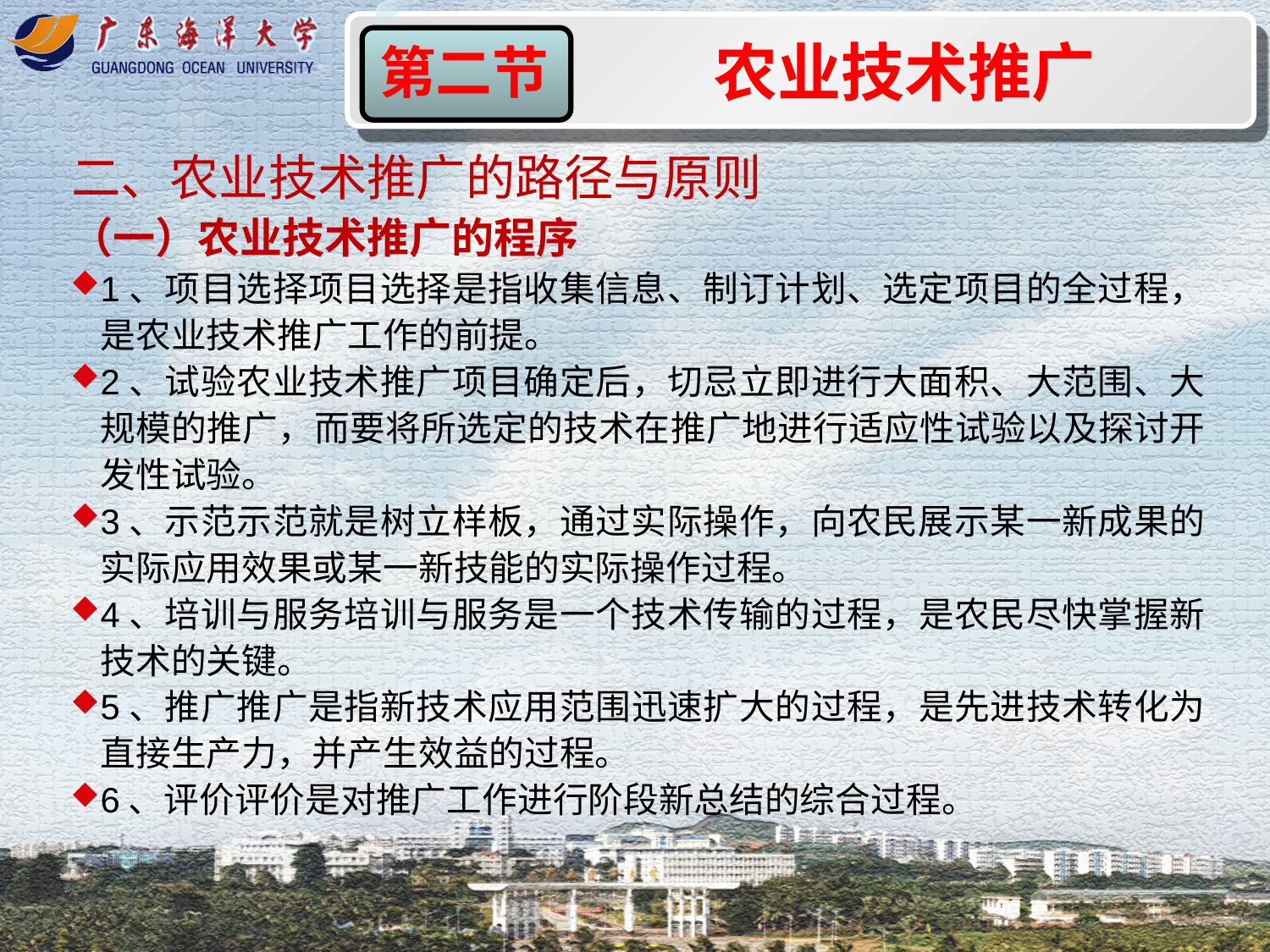

农业技术推广

第二节
二、农业技术推广的路径与原则
（一）农业技术推广的程序
1、项目选择项目选择是指收集信息、制订计划、选定项目的全过程，是农业技术推广工作的前提。
2、试验农业技术推广项目确定后，切忌立即进行大面积、大范围、大规模的推广，而要将所选定的技术在推广地进行适应性试验以及探讨开发性试验。
3、示范示范就是树立样板，通过实际操作，向农民展示某一新成果的实际应用效果或某一新技能的实际操作过程。
4、培训与服务培训与服务是一个技术传输的过程，是农民尽快掌握新技术的关键。
5、推广推广是指新技术应用范围迅速扩大的过程，是先进技术转化为直接生产力，并产生效益的过程。
6、评价评价是对推广工作进行阶段新总结的综合过程。